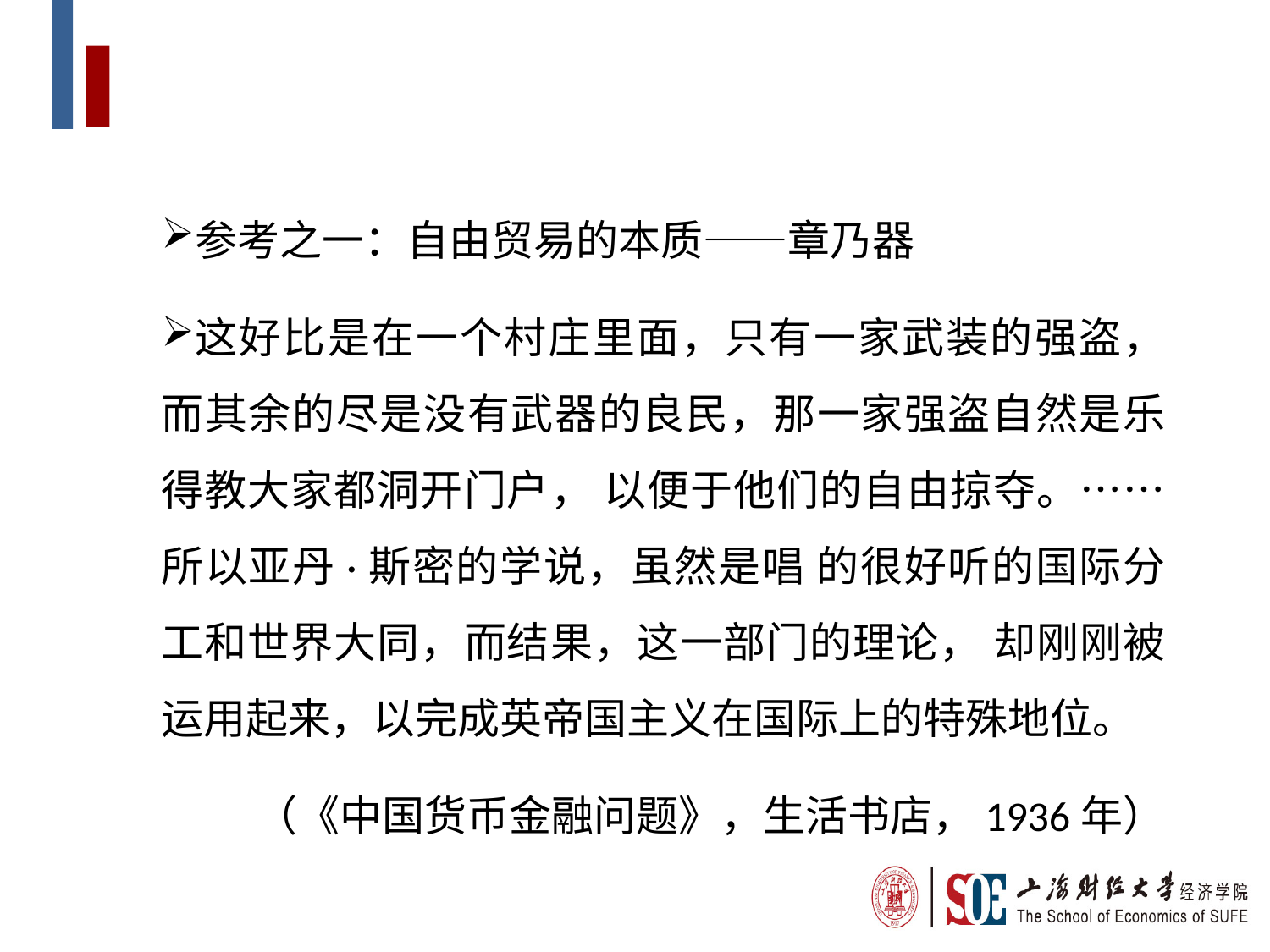

参考之一：自由贸易的本质——章乃器
这好比是在一个村庄里面，只有一家武装的强盗，而其余的尽是没有武器的良民，那一家强盗自然是乐得教大家都洞开门户， 以便于他们的自由掠夺。……所以亚丹·斯密的学说，虽然是唱 的很好听的国际分工和世界大同，而结果，这一部门的理论， 却刚刚被运用起来，以完成英帝国主义在国际上的特殊地位。
 （《中国货币金融问题》，生活书店，1936年）